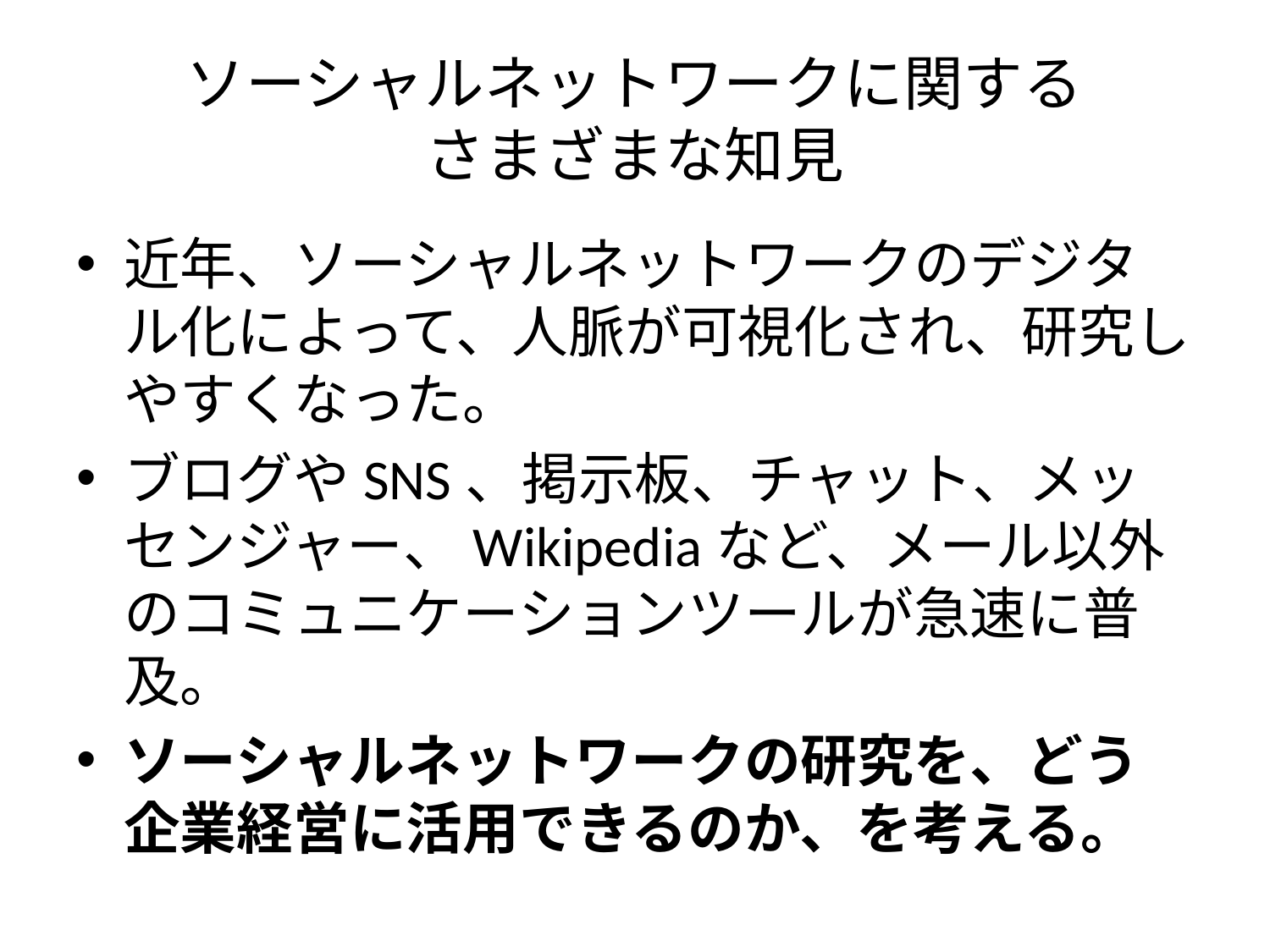

# ソーシャルネットワークに関する さまざまな知見
近年、ソーシャルネットワークのデジタル化によって、人脈が可視化され、研究しやすくなった。
ブログやSNS、掲示板、チャット、メッセンジャー、Wikipediaなど、メール以外のコミュニケーションツールが急速に普及。
ソーシャルネットワークの研究を、どう企業経営に活用できるのか、を考える。